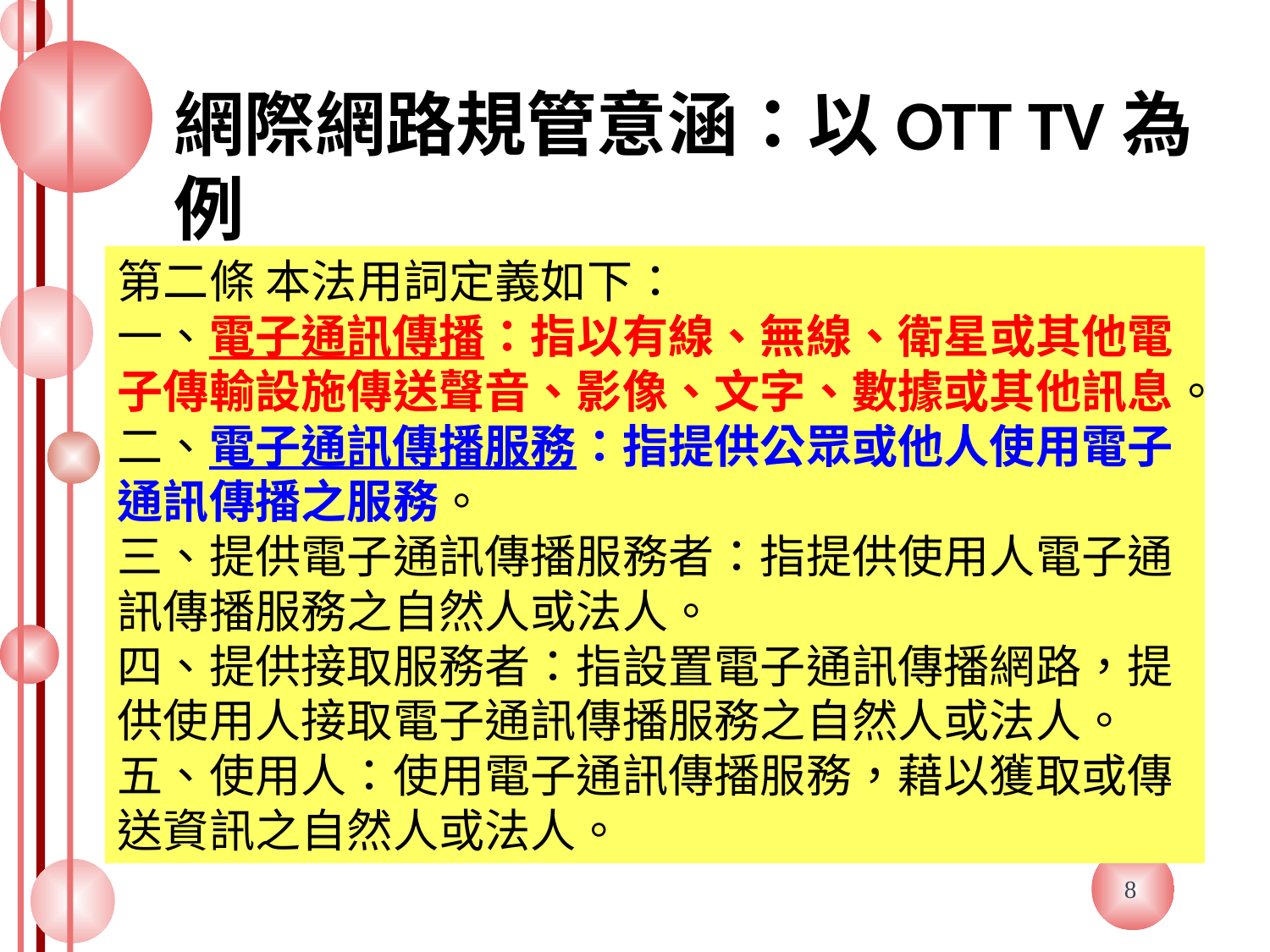

# 網際網路規管意涵：以OTT TV為例
第二條 本法用詞定義如下：
一、電子通訊傳播：指以有線、無線、衛星或其他電子傳輸設施傳送聲音、影像、文字、數據或其他訊息。
二、電子通訊傳播服務：指提供公眾或他人使用電子通訊傳播之服務。
三、提供電子通訊傳播服務者：指提供使用人電子通訊傳播服務之自然人或法人。
四、提供接取服務者：指設置電子通訊傳播網路，提供使用人接取電子通訊傳播服務之自然人或法人。
五、使用人：使用電子通訊傳播服務，藉以獲取或傳送資訊之自然人或法人。

8